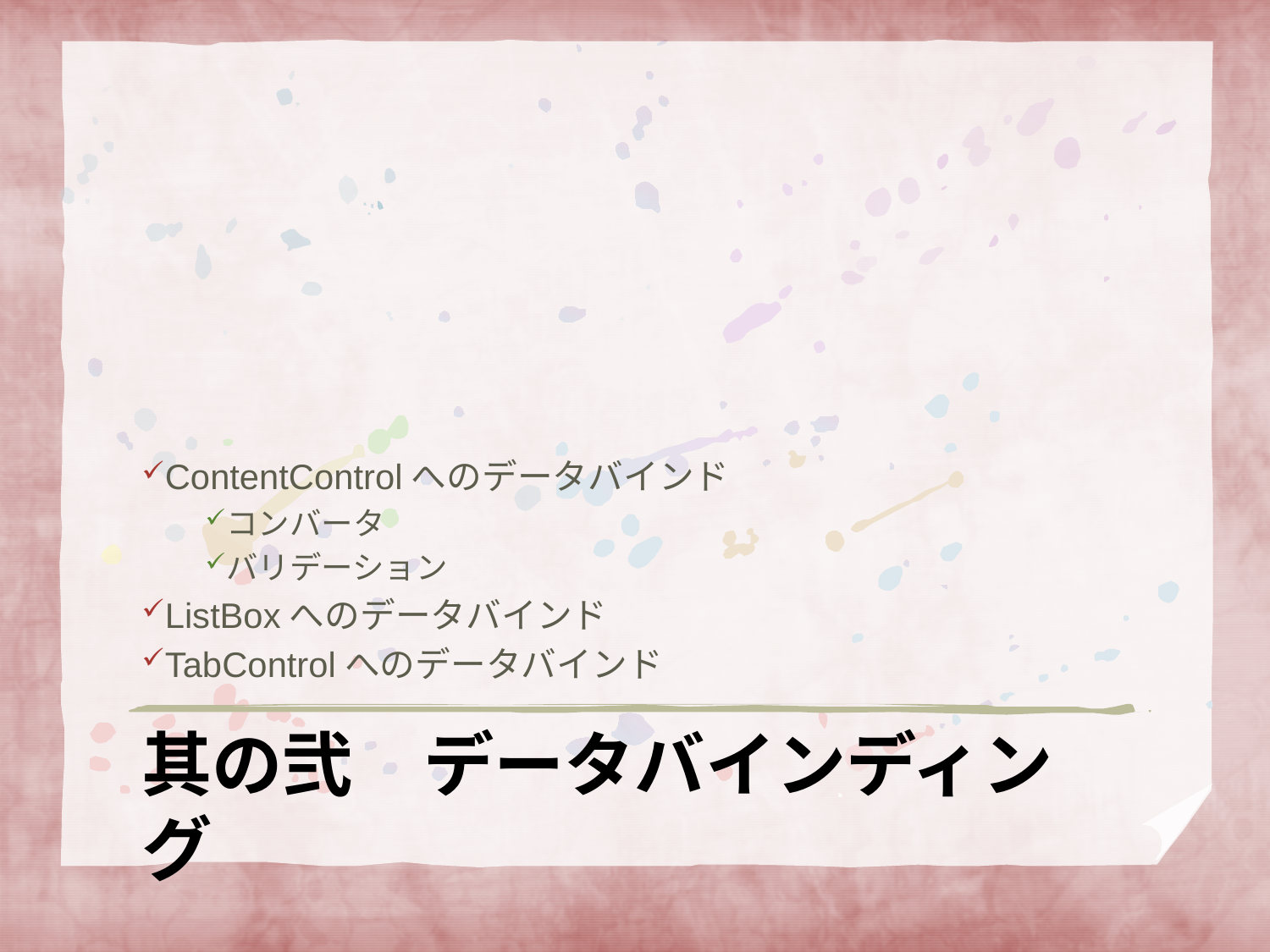

ContentControlへのデータバインド
コンバータ
バリデーション
ListBoxへのデータバインド
TabControlへのデータバインド
# 其の弐　データバインディング